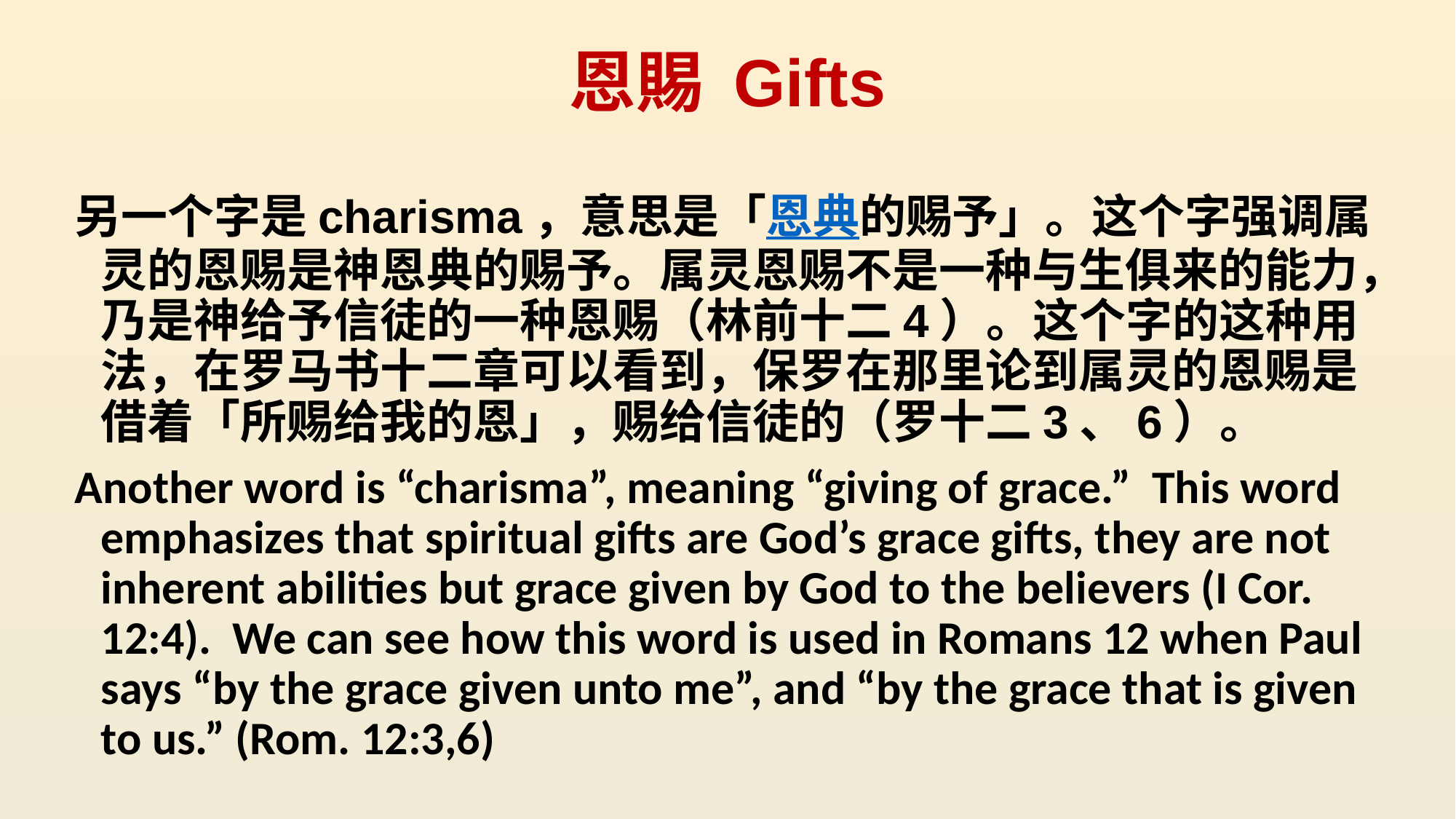

# 恩賜 Gifts
另一个字是charisma，意思是「恩典的赐予」。这个字强调属灵的恩赐是神恩典的赐予。属灵恩赐不是一种与生俱来的能力，乃是神给予信徒的一种恩赐（林前十二4）。这个字的这种用法，在罗马书十二章可以看到，保罗在那里论到属灵的恩赐是借着「所赐给我的恩」，赐给信徒的（罗十二3、6）。
Another word is “charisma”, meaning “giving of grace.”  This word emphasizes that spiritual gifts are God’s grace gifts, they are not inherent abilities but grace given by God to the believers (I Cor. 12:4).  We can see how this word is used in Romans 12 when Paul says “by the grace given unto me”, and “by the grace that is given to us.” (Rom. 12:3,6)